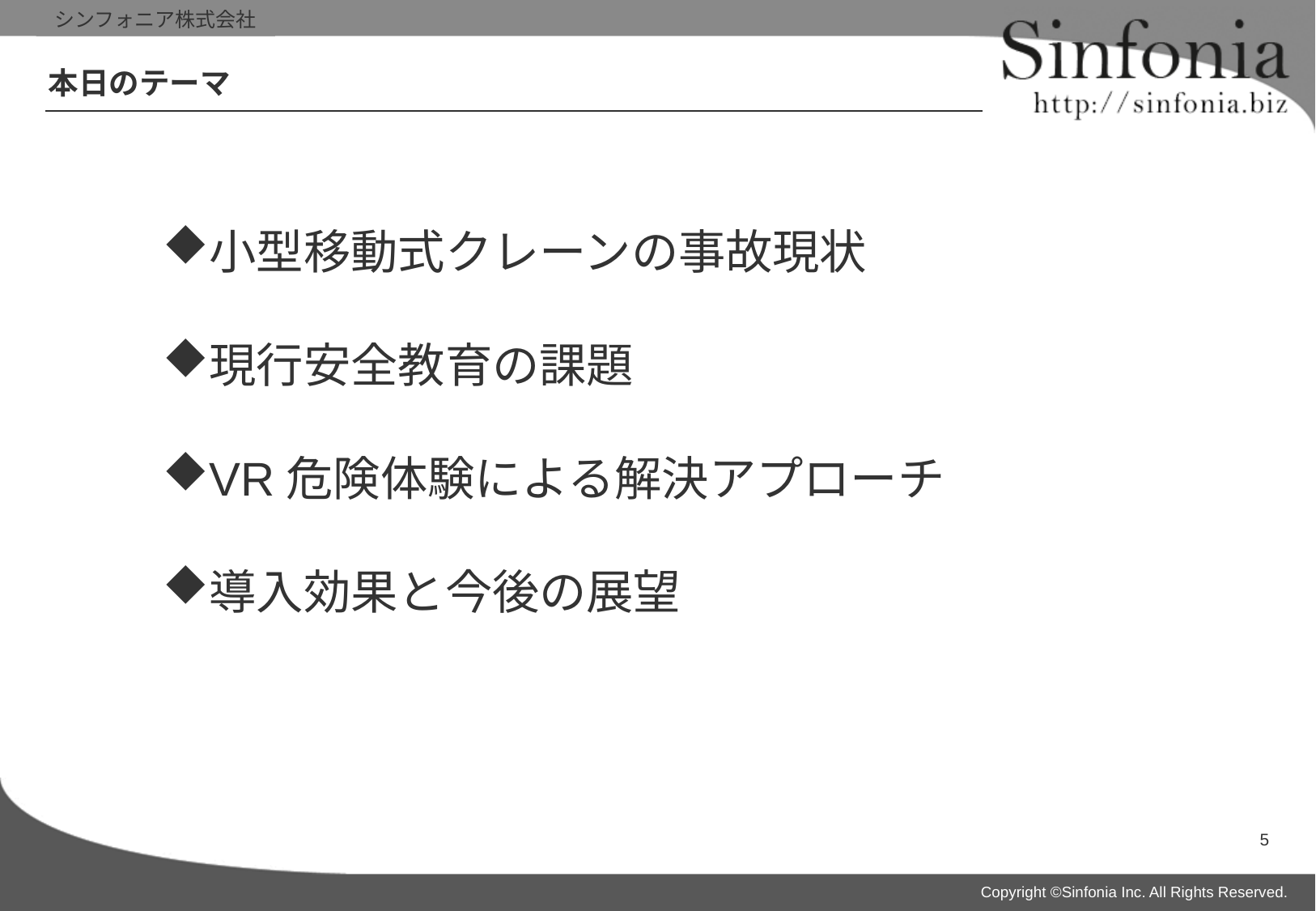

# 本日のテーマ
小型移動式クレーンの事故現状

現行安全教育の課題

VR危険体験による解決アプローチ

導入効果と今後の展望
5